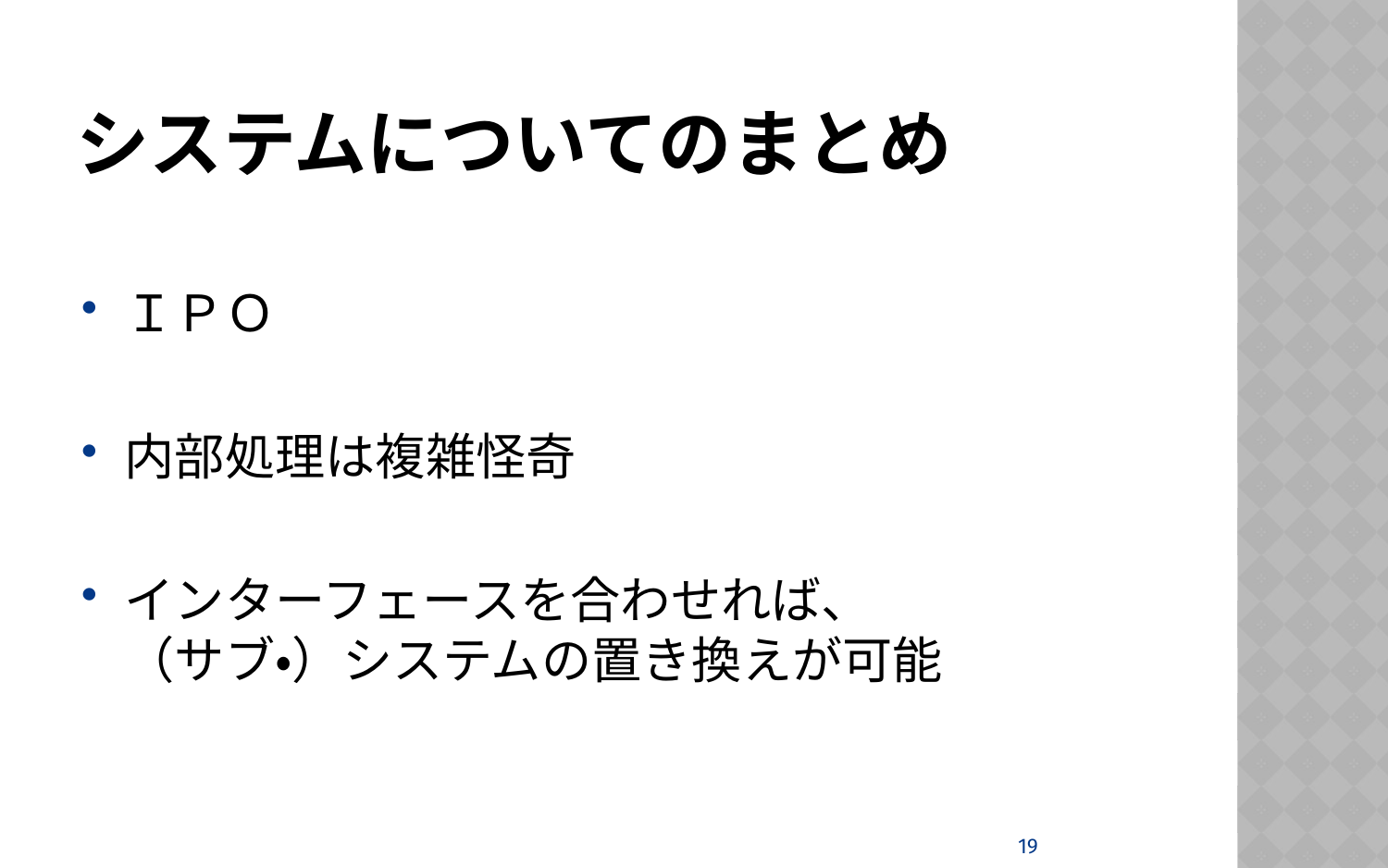

# システムについてのまとめ

ＩＰＯ

内部処理は複雑怪奇

インターフェースを合わせれば、
（サブ・）システムの置き換えが可能
19